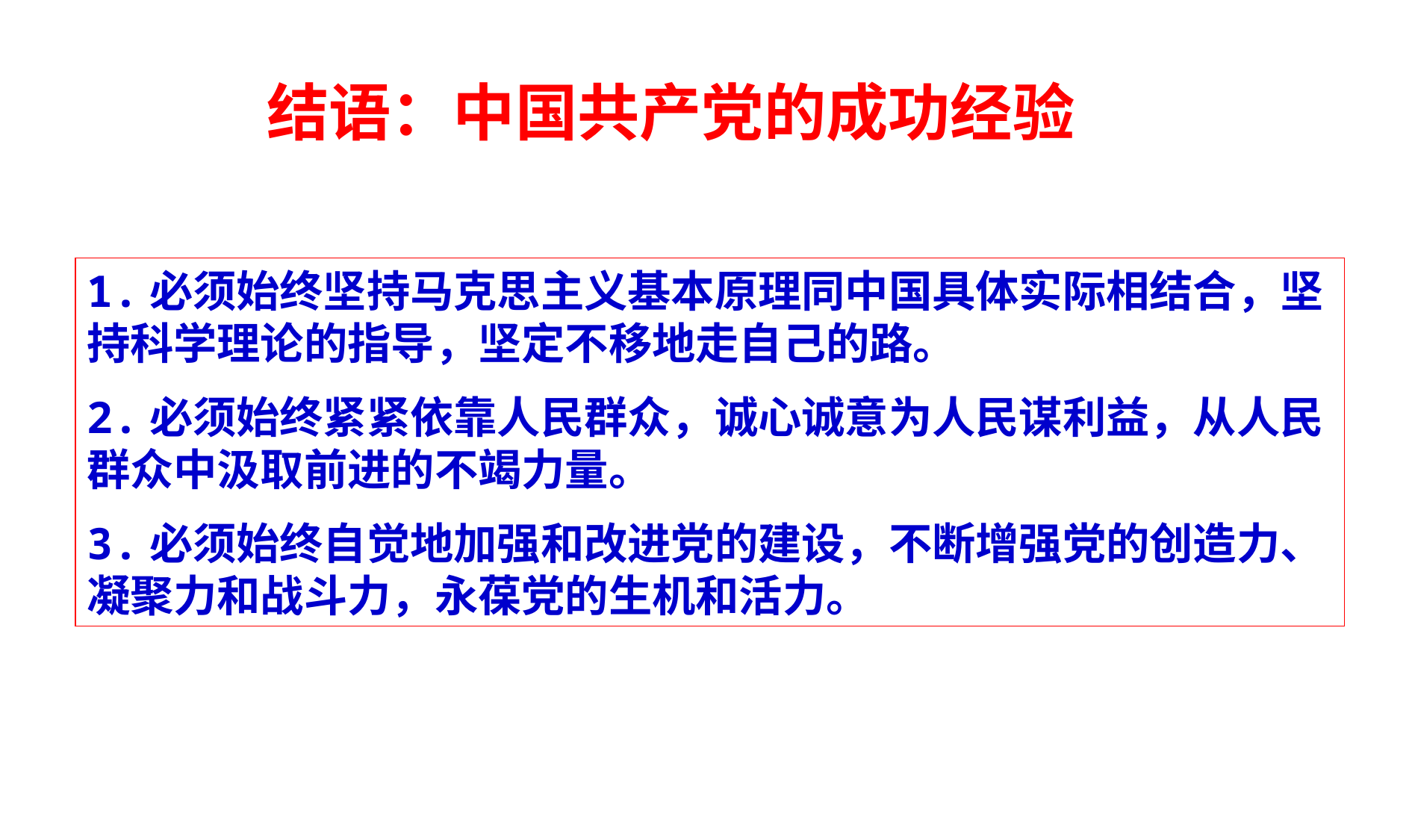

结语：中国共产党的成功经验
1.必须始终坚持马克思主义基本原理同中国具体实际相结合，坚持科学理论的指导，坚定不移地走自己的路。
2.必须始终紧紧依靠人民群众，诚心诚意为人民谋利益，从人民群众中汲取前进的不竭力量。
3.必须始终自觉地加强和改进党的建设，不断增强党的创造力、凝聚力和战斗力，永葆党的生机和活力。